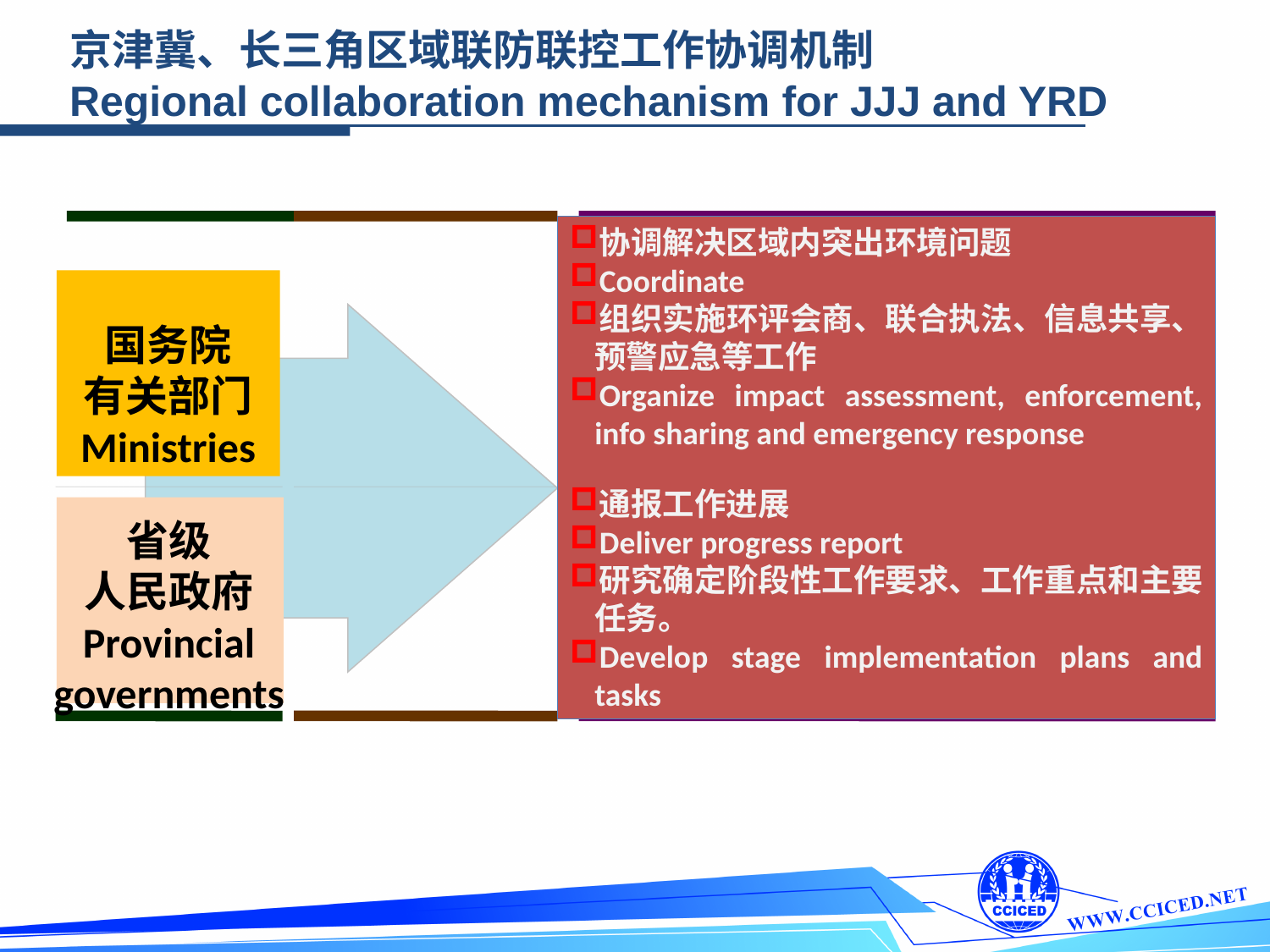

京津冀、长三角区域联防联控工作协调机制
Regional collaboration mechanism for JJJ and YRD

协调解决区域内突出环境问题
Coordinate
组织实施环评会商、联合执法、信息共享、预警应急等工作
Organize impact assessment, enforcement, info sharing and emergency response

通报工作进展
Deliver progress report
研究确定阶段性工作要求、工作重点和主要任务。
Develop stage implementation plans and tasks

国务院
有关部门
Ministries

省级
人民政府
Provincial
governments